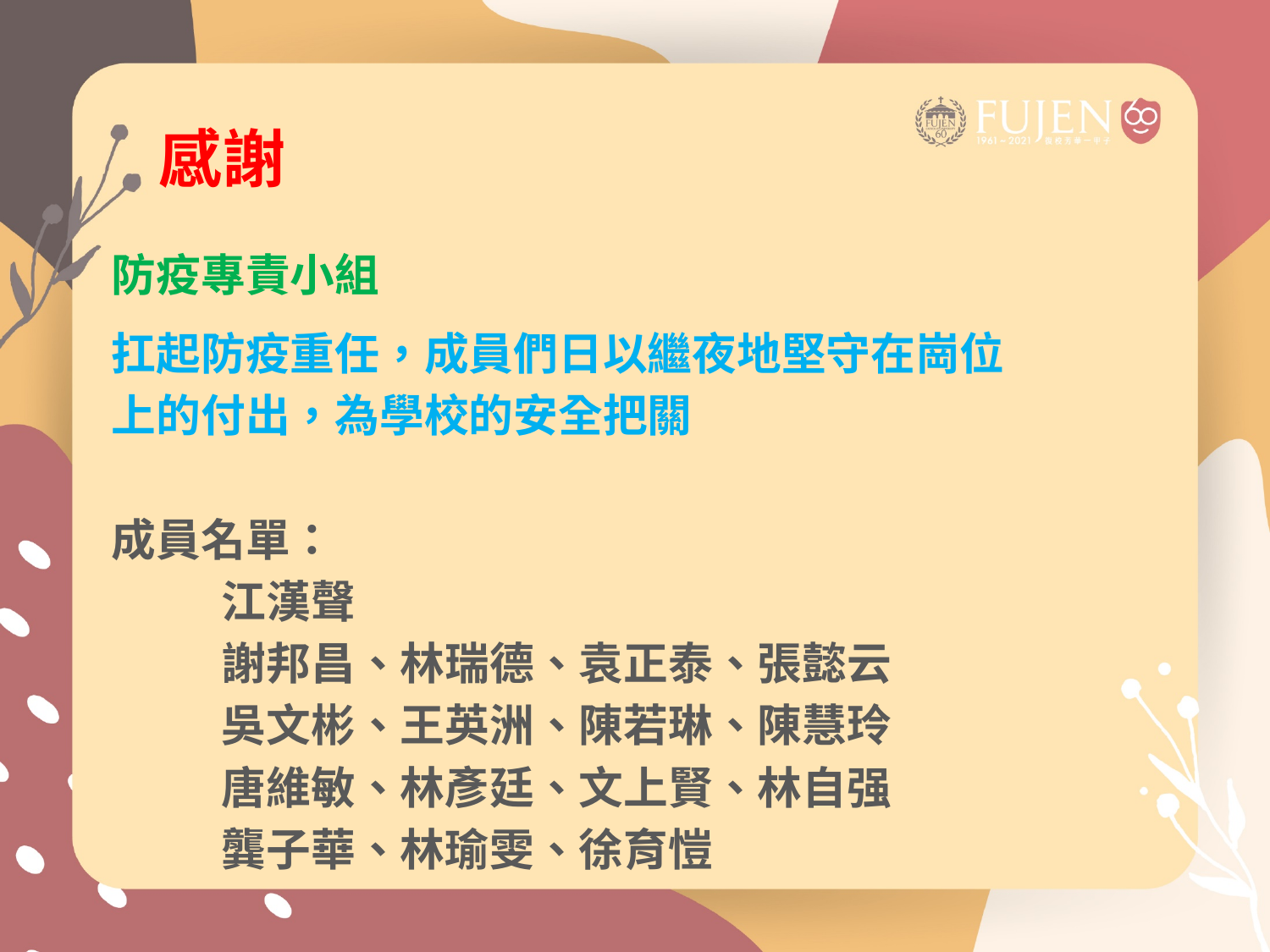

# 感謝
防疫專責小組
扛起防疫重任，成員們日以繼夜地堅守在崗位
上的付出，為學校的安全把關

成員名單：
          江漢聲
          謝邦昌、林瑞德、袁正泰、張懿云
          吳文彬、王英洲、陳若琳、陳慧玲
          唐維敏、林彥廷、文上賢、林自强
          龔子華、林瑜雯、徐育愷